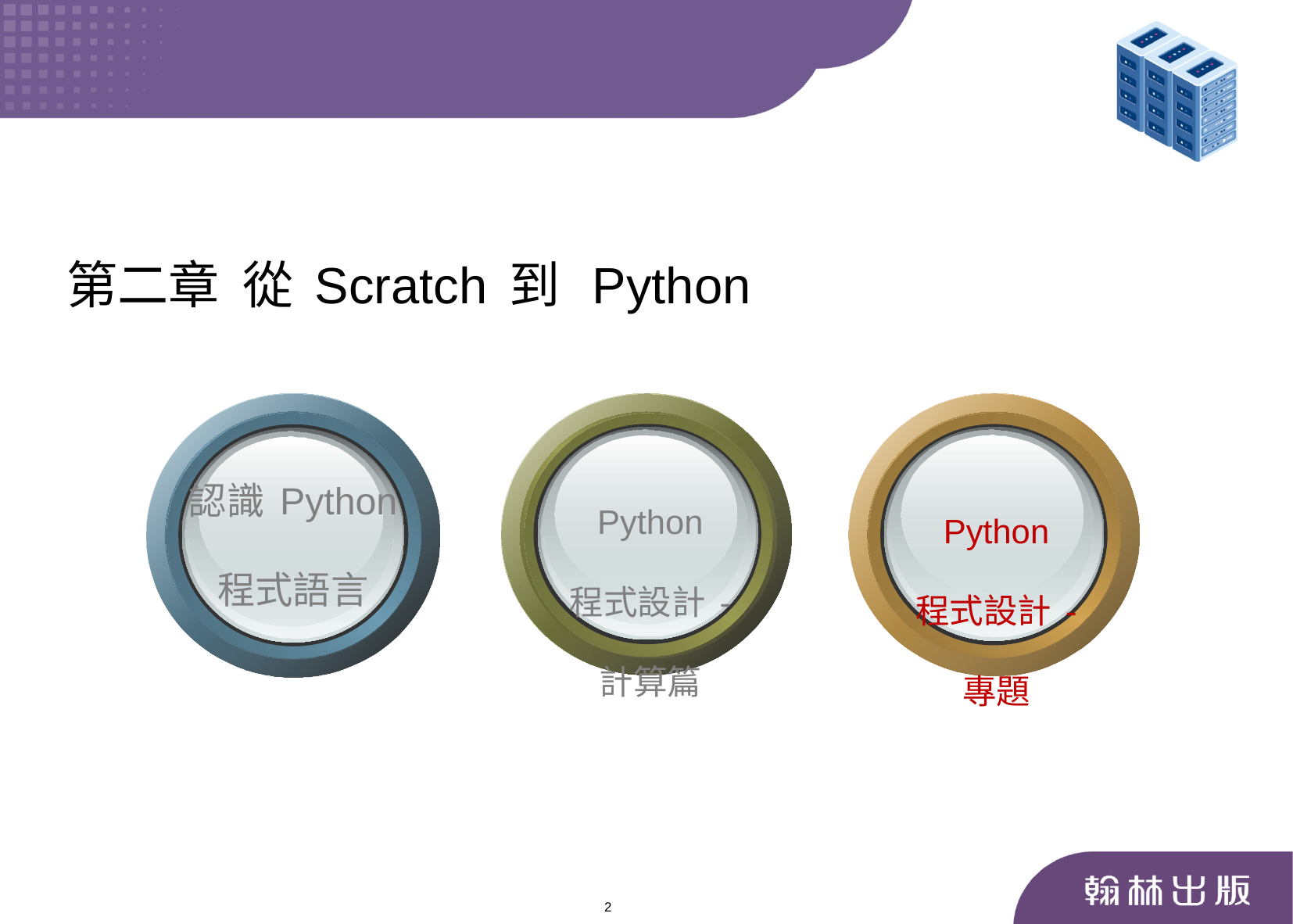

第二章  從Scratch到 Python

認識Python
程式語言

Python
程式設計-
專題
Python
程式設計-
計算篇

2